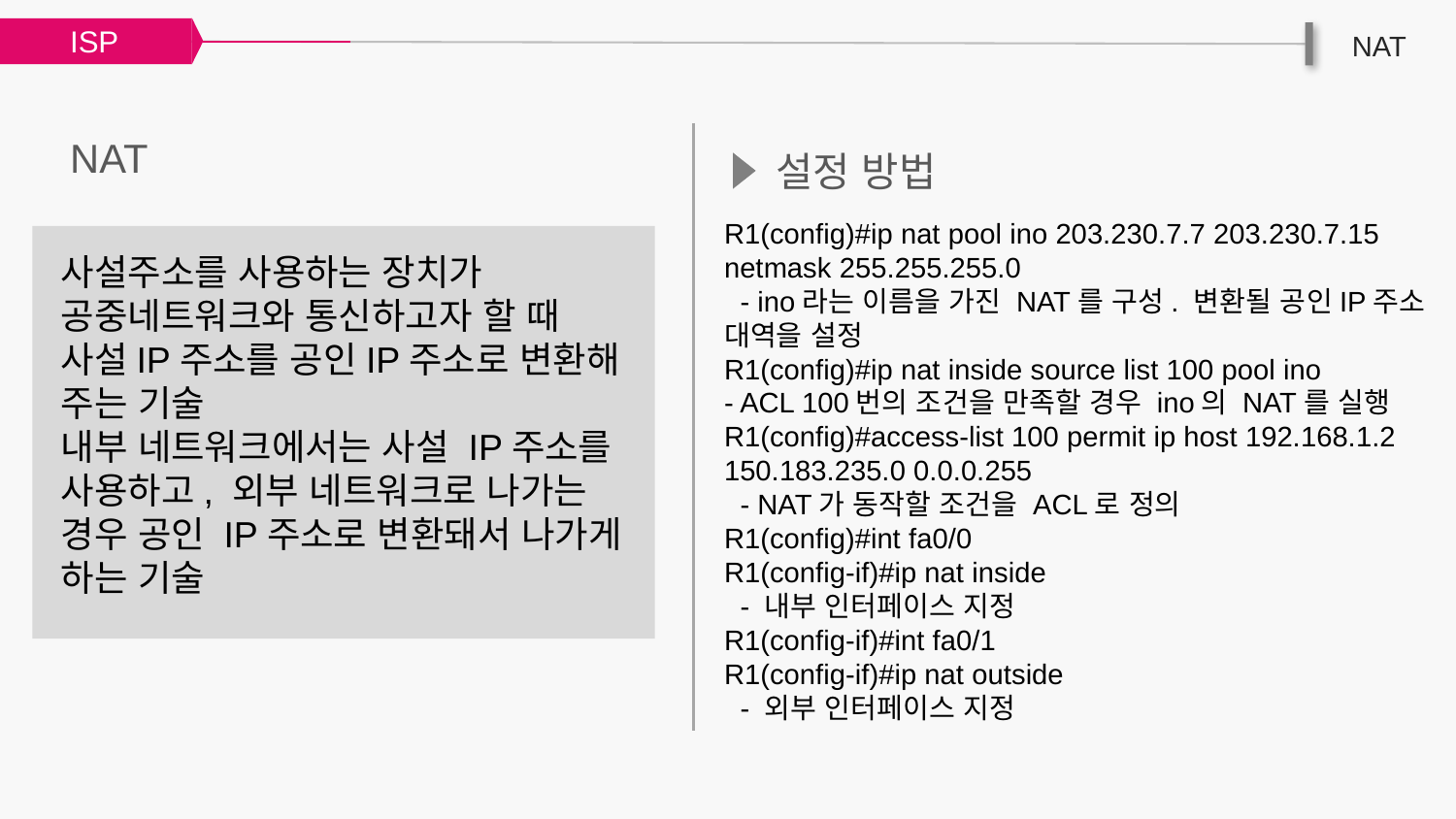

ISP
NAT

NAT
설정 방법

R1(config)#ip nat pool ino 203.230.7.7 203.230.7.15 netmask 255.255.255.0
  - ino라는 이름을 가진 NAT를 구성. 변환될 공인IP주소 대역을 설정
R1(config)#ip nat inside source list 100 pool ino
- ACL 100번의 조건을 만족할 경우 ino의 NAT를 실행
R1(config)#access-list 100 permit ip host 192.168.1.2 150.183.235.0 0.0.0.255
  - NAT가 동작할 조건을 ACL로 정의
R1(config)#int fa0/0
R1(config-if)#ip nat inside
  - 내부 인터페이스 지정
R1(config-if)#int fa0/1
R1(config-if)#ip nat outside
  - 외부 인터페이스 지정

사설주소를 사용하는 장치가 공중네트워크와 통신하고자 할 때 사설IP주소를 공인IP주소로 변환해 주는 기술
내부 네트워크에서는 사설 IP주소를 사용하고, 외부 네트워크로 나가는 경우 공인 IP주소로 변환돼서 나가게 하는 기술